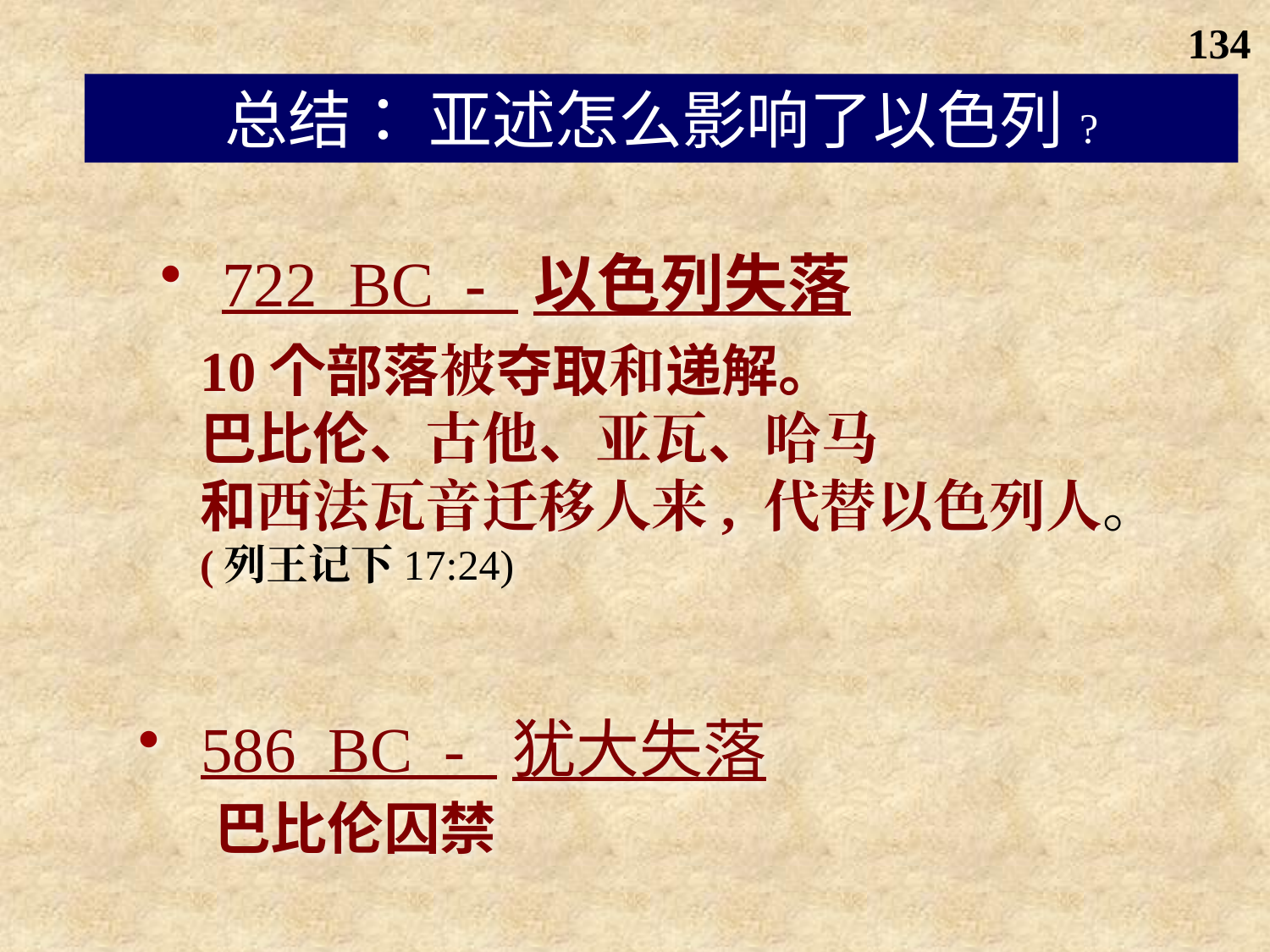

134
总结： 亚述怎么影响了以色列?
  722  BC  -  以色列失落

10个部落被夺取和递解。
巴比伦、古他、亚瓦、哈马
和西法瓦音迁移人来, 代替以色列人。
(列王记下17:24)
  586  BC  -  犹大失落
巴比伦囚禁